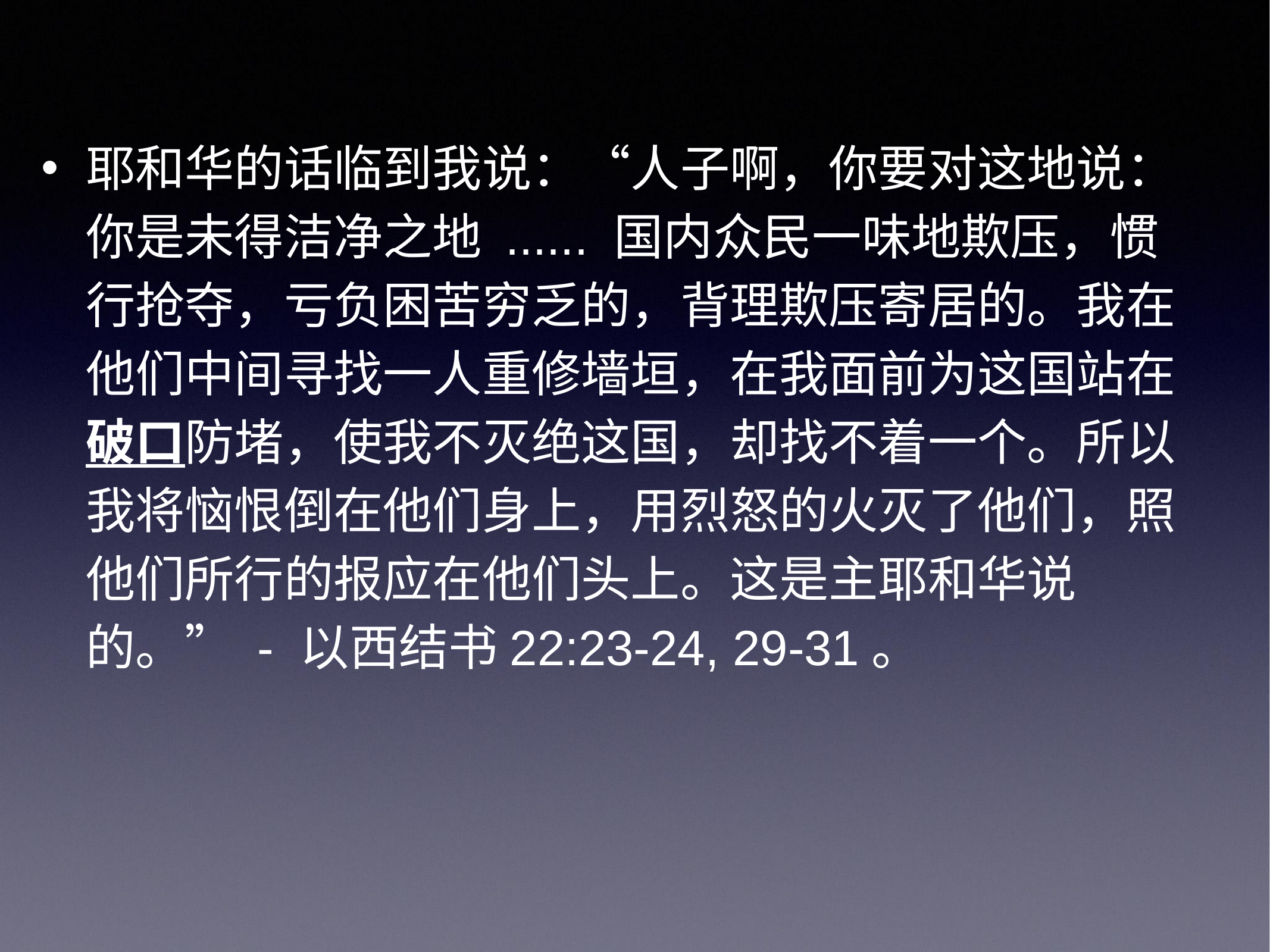

耶和华的话临到我说：“人子啊，你要对这地说：你是未得洁净之地 ...... 国内众民一味地欺压，惯行抢夺，亏负困苦穷乏的，背理欺压寄居的。我在他们中间寻找一人重修墙垣，在我面前为这国站在破口防堵，使我不灭绝这国，却找不着一个。所以我将恼恨倒在他们身上，用烈怒的火灭了他们，照他们所行的报应在他们头上。这是主耶和华说的。” - 以西结书22:23-24, 29-31。